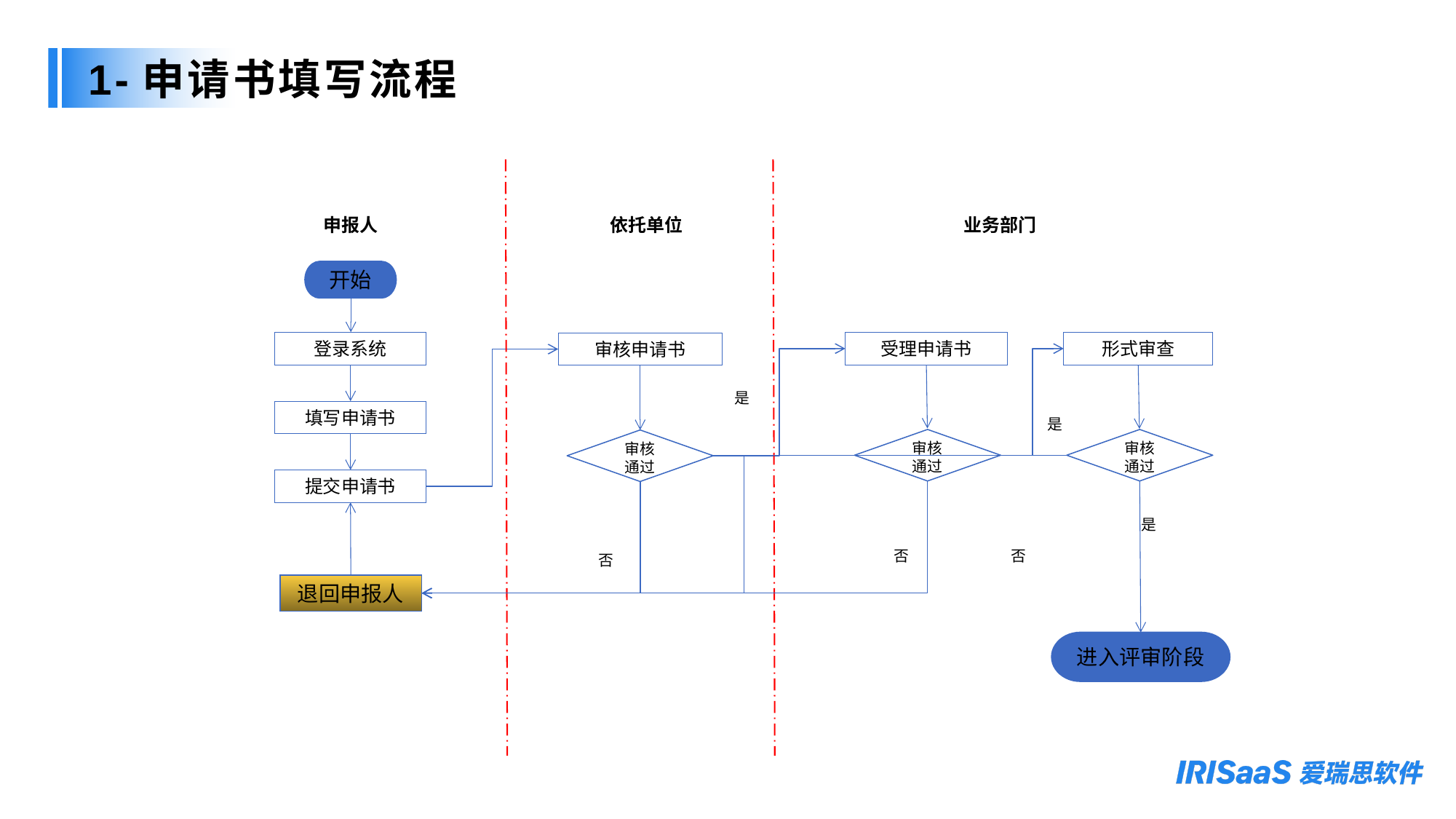

# 1-申请书填写流程

申报人
依托单位
业务部门
开始
登录系统
受理申请书
形式审查
审核申请书
是
填写申请书
是

审核
通过
审核
通过
审核
通过
提交申请书
是
否
否
否
退回申报人
进入评审阶段